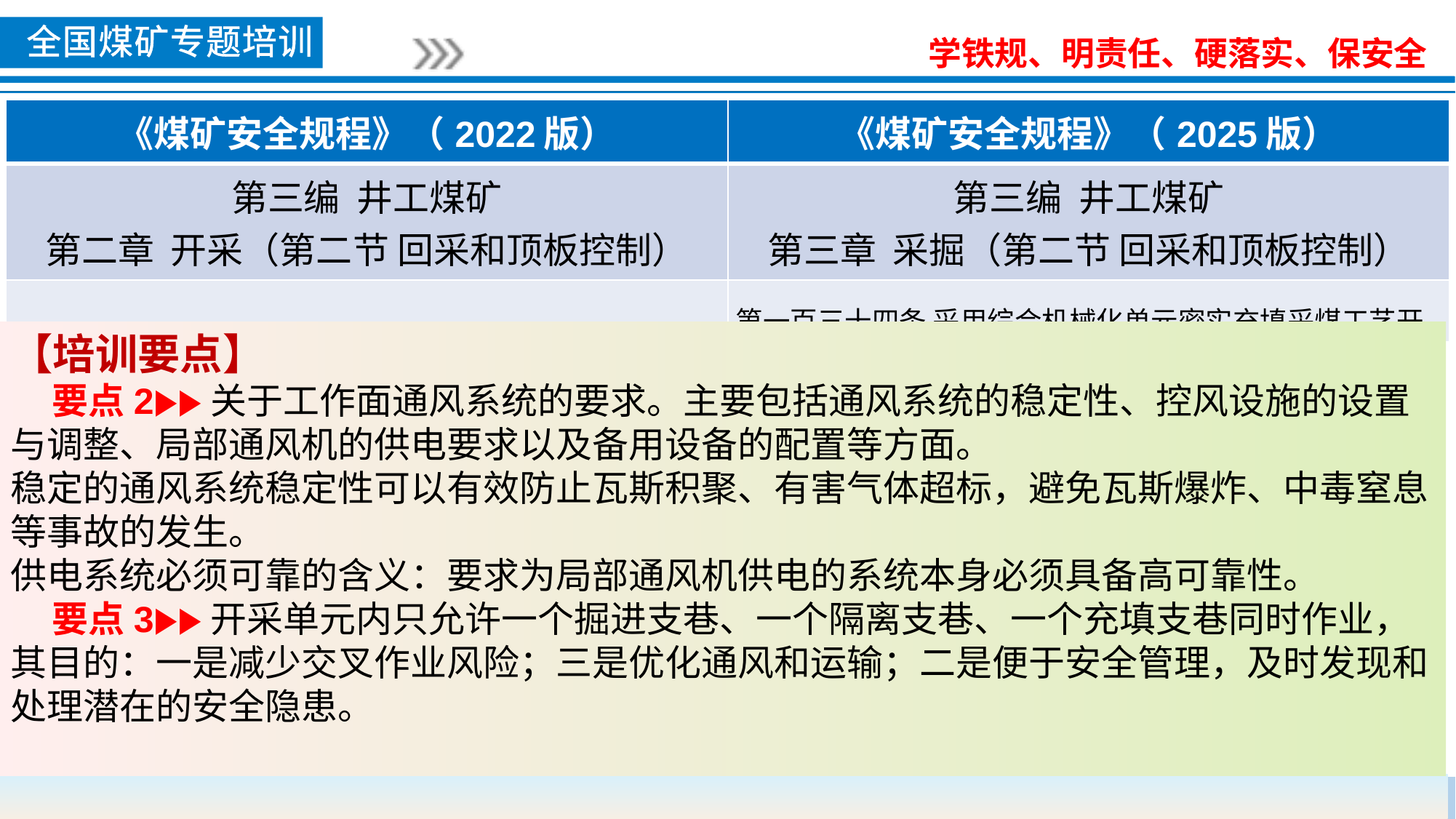

| 《煤矿安全规程》（2022版） | 《煤矿安全规程》（2025版） |
| --- | --- |
| 第三编 井工煤矿 第二章 开采（第二节 回采和顶板控制） | 第三编 井工煤矿 第三章 采掘（第二节 回采和顶板控制） |
| 。 | 第一百三十四条 采用综合机械化单元密实充填采煤工艺开 |
【培训要点】
    要点2▶▶关于工作面通风系统的要求。主要包括通风系统的稳定性、控风设施的设置与调整、局部通风机的供电要求以及备用设备的配置等方面。
稳定的通风系统稳定性可以有效防止瓦斯积聚、有害气体超标，避免瓦斯爆炸、中毒窒息等事故的发生。
供电系统必须可靠的含义：要求为局部通风机供电的系统本身必须具备高可靠性。
    要点3▶▶开采单元内只允许一个掘进支巷、一个隔离支巷、一个充填支巷同时作业，其目的：一是减少交叉作业风险；三是优化通风和运输；二是便于安全管理，及时发现和处理潜在的安全隐患。